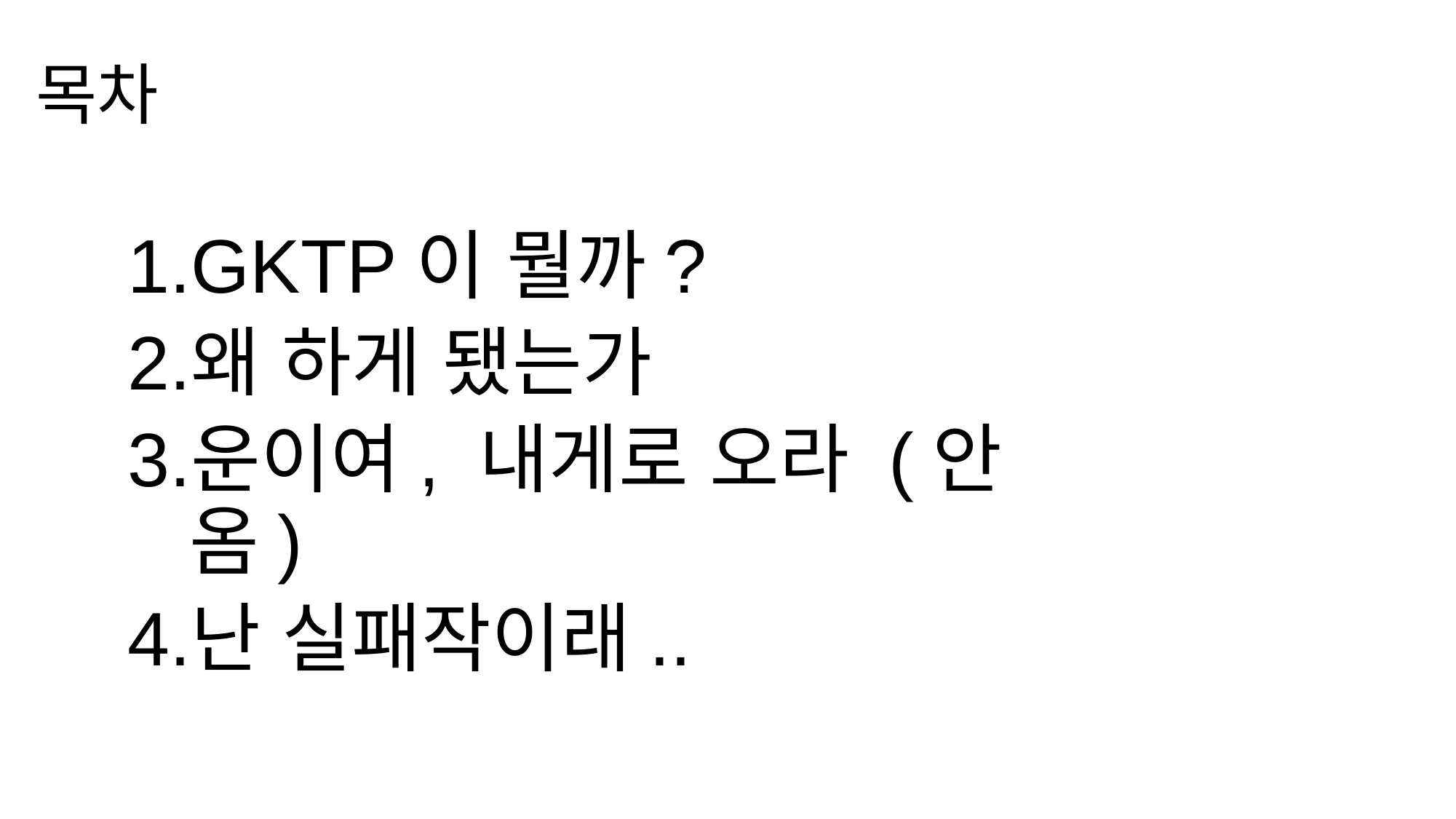

# 목차
GKTP이 뭘까?
왜 하게 됐는가
운이여, 내게로 오라 (안 옴)
난 실패작이래..